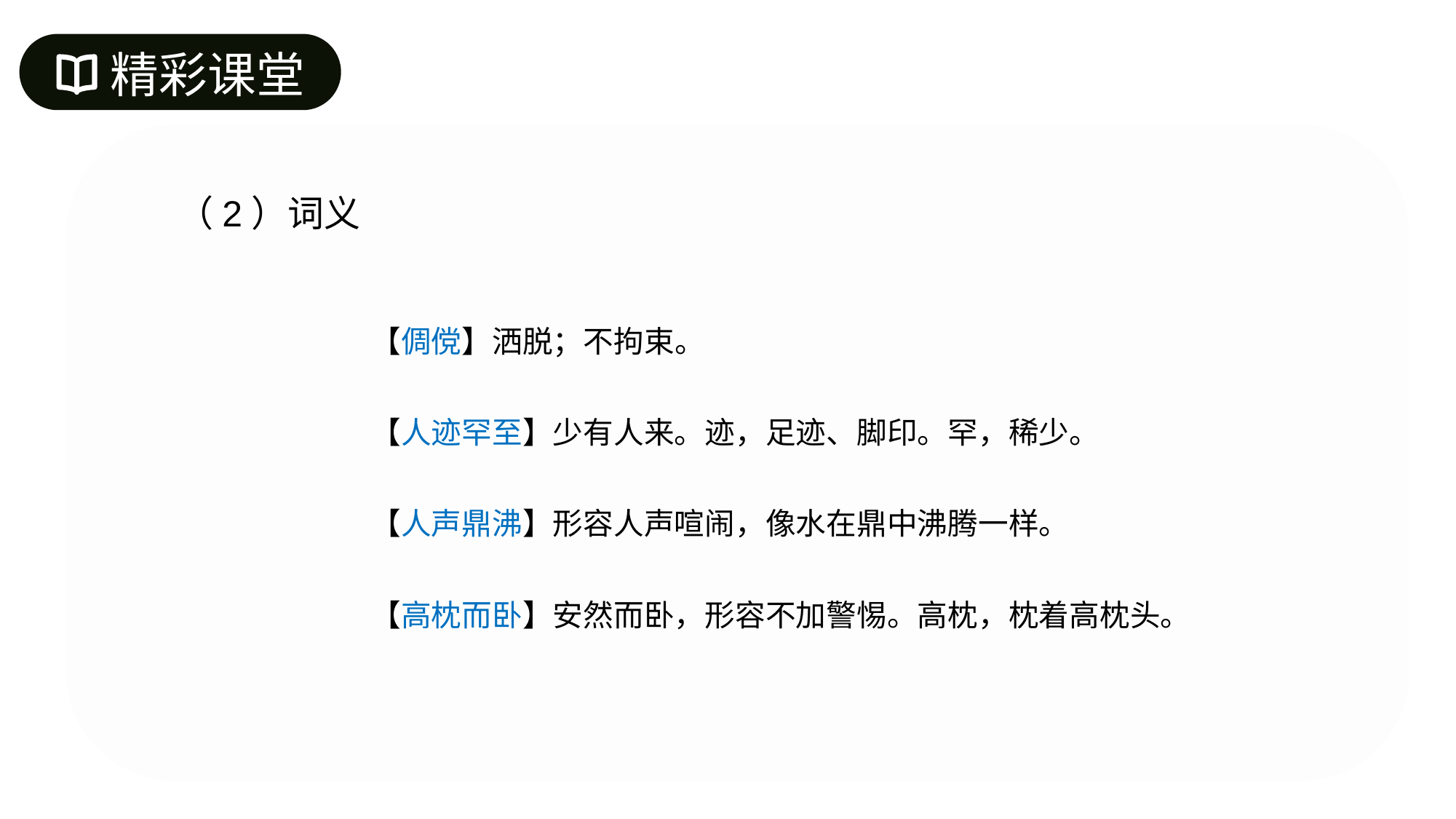

精彩课堂

（2）词义
【倜傥】洒脱；不拘束。
【人迹罕至】少有人来。迹，足迹、脚印。罕，稀少。
【人声鼎沸】形容人声喧闹，像水在鼎中沸腾一样。
【高枕而卧】安然而卧，形容不加警惕。高枕，枕着高枕头。